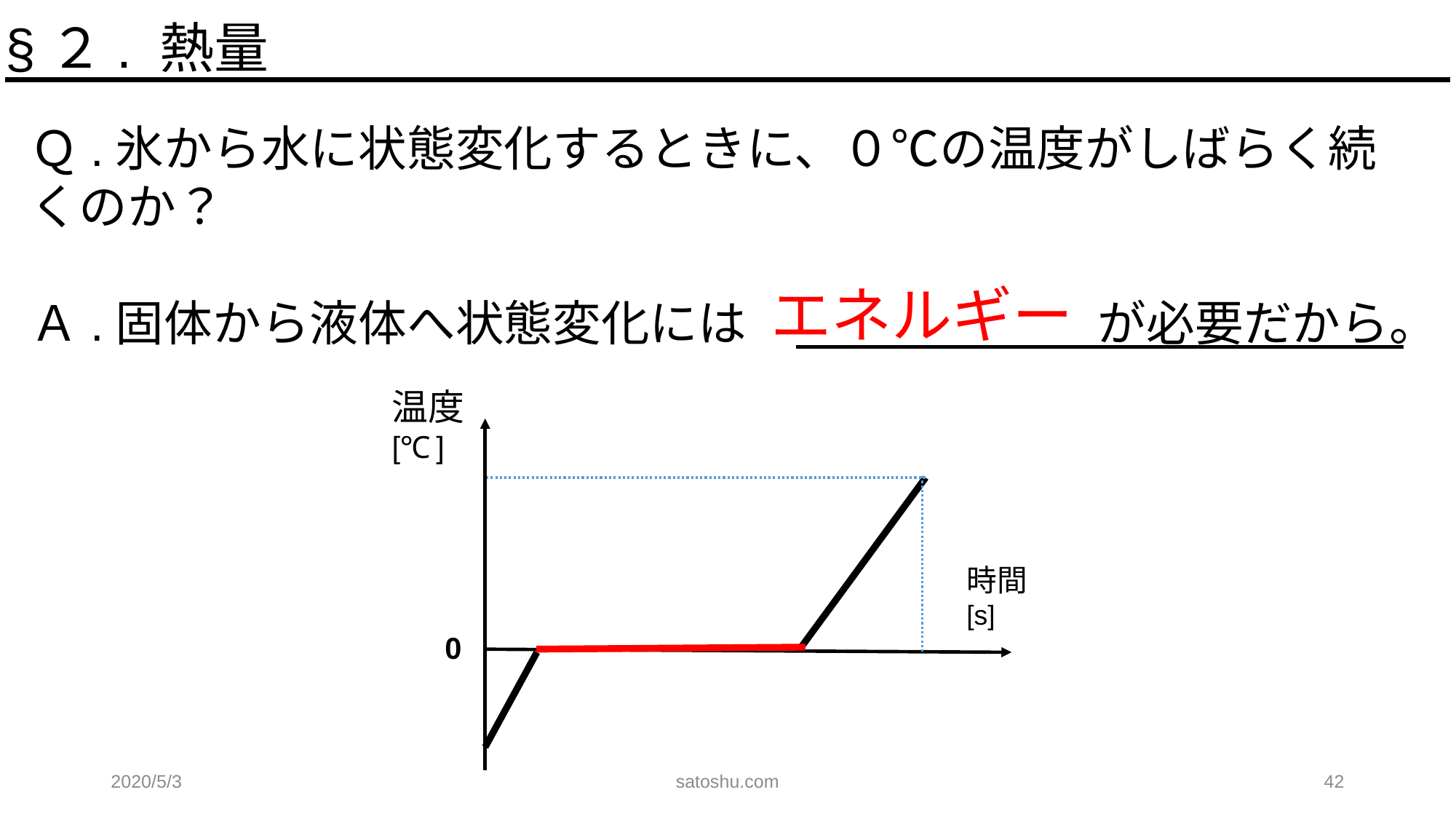

§２. 熱量
Ｑ.氷から水に状態変化するときに、０℃の温度がしばらく続くのか？

Ａ.固体から液体へ状態変化には　　　　　　　 が必要だから。
エネルギー
温度[℃]
時間[s]
0
2020/5/3
satoshu.com
42